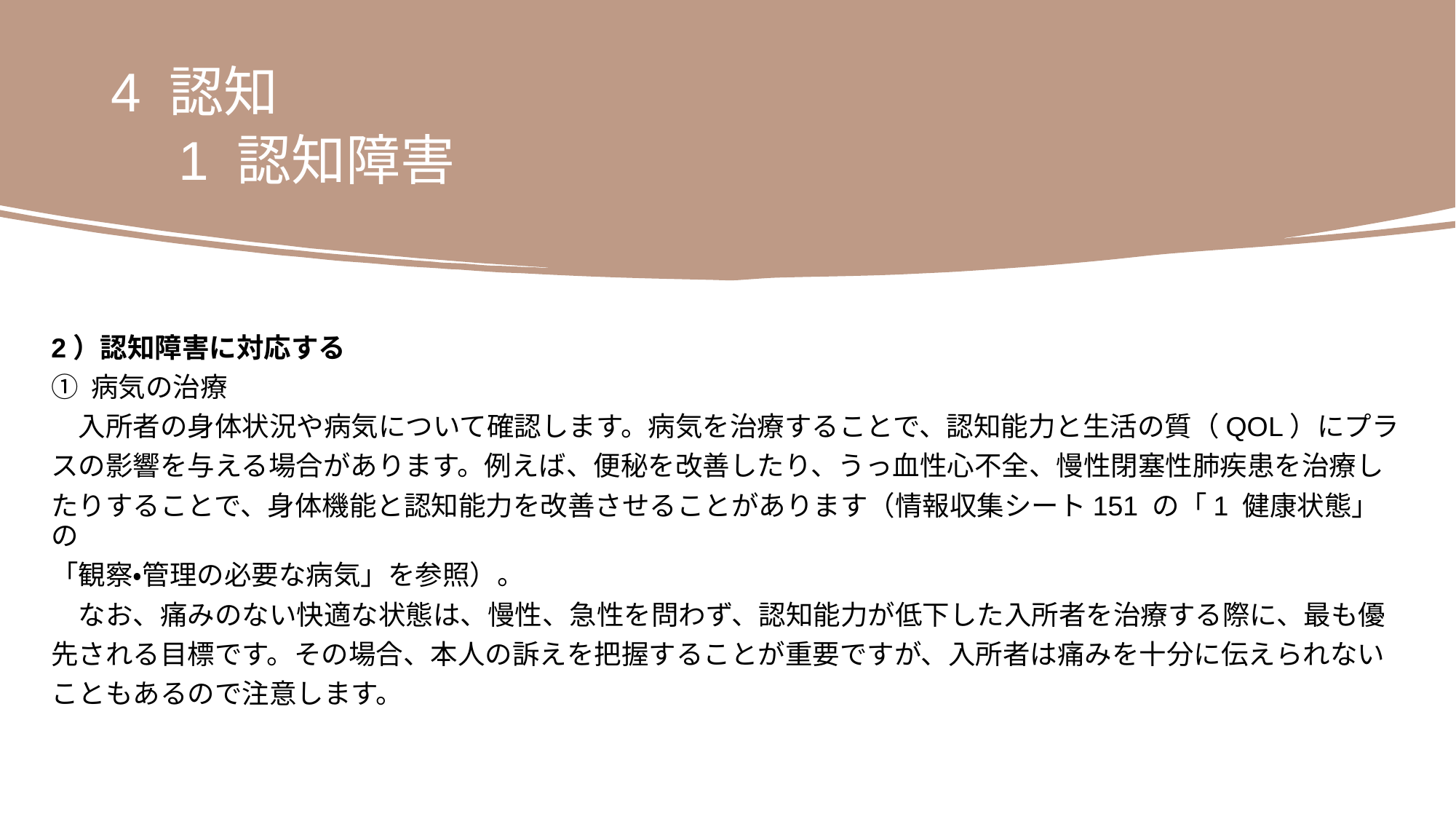

4 認知
　1 認知障害

2）認知障害に対応する
① 病気の治療
　入所者の身体状況や病気について確認します。病気を治療することで、認知能力と生活の質（QOL）にプラ
スの影響を与える場合があります。例えば、便秘を改善したり、うっ血性心不全、慢性閉塞性肺疾患を治療し
たりすることで、身体機能と認知能力を改善させることがあります（情報収集シート151 の「1 健康状態」の
「観察・管理の必要な病気」を参照）。
　なお、痛みのない快適な状態は、慢性、急性を問わず、認知能力が低下した入所者を治療する際に、最も優
先される目標です。その場合、本人の訴えを把握することが重要ですが、入所者は痛みを十分に伝えられない
こともあるので注意します。